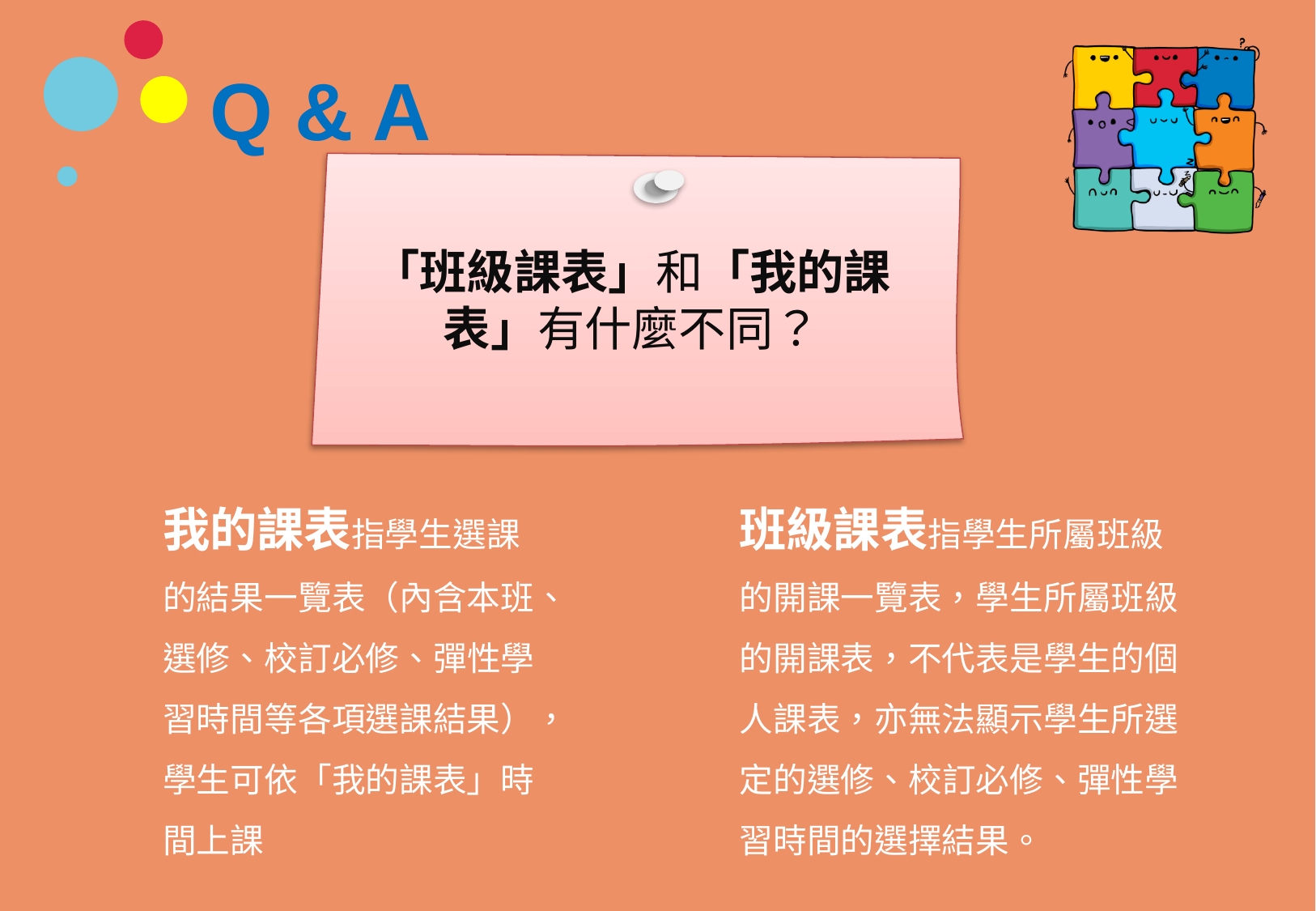

# Q & A

「班級課表」和「我的課表」有什麼不同？
我的課表指學生選課的結果一覽表（內含本班、選修、校訂必修、彈性學習時間等各項選課結果），學生可依「我的課表」時間上課
班級課表指學生所屬班級的開課一覽表，學生所屬班級的開課表，不代表是學生的個人課表，亦無法顯示學生所選定的選修、校訂必修、彈性學習時間的選擇結果。